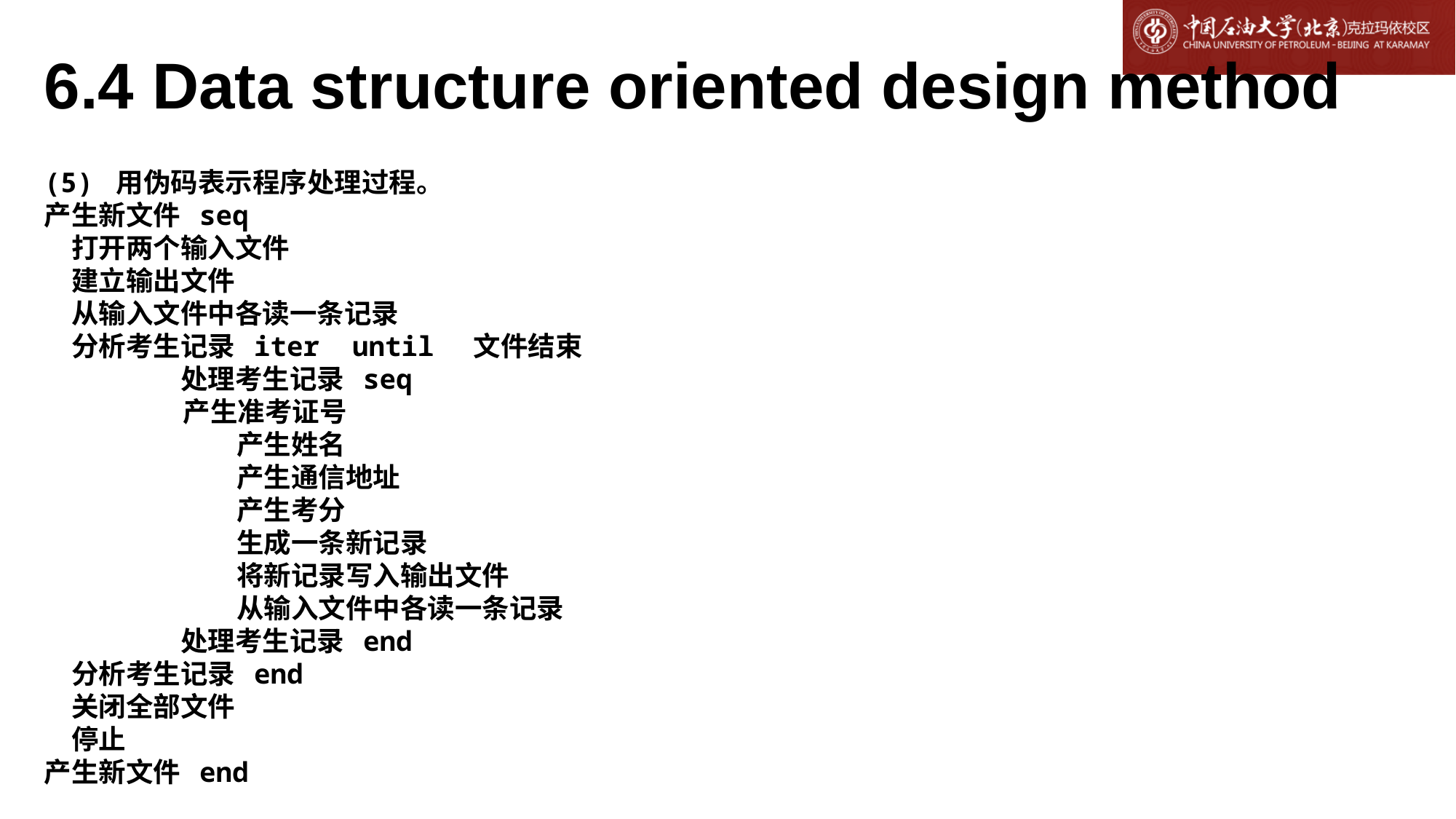

# 6.4 Data structure oriented design method
(5) 用伪码表示程序处理过程。
产生新文件  seq
	打开两个输入文件
	建立输出文件
	从输入文件中各读一条记录
	分析考生记录  iter  until  文件结束
		处理考生记录  seq
	                 产生准考证号
		        产生姓名
		        产生通信地址
		        产生考分
		        生成一条新记录
		        将新记录写入输出文件
		        从输入文件中各读一条记录
		处理考生记录  end
	分析考生记录  end
	关闭全部文件
	停止
产生新文件  end